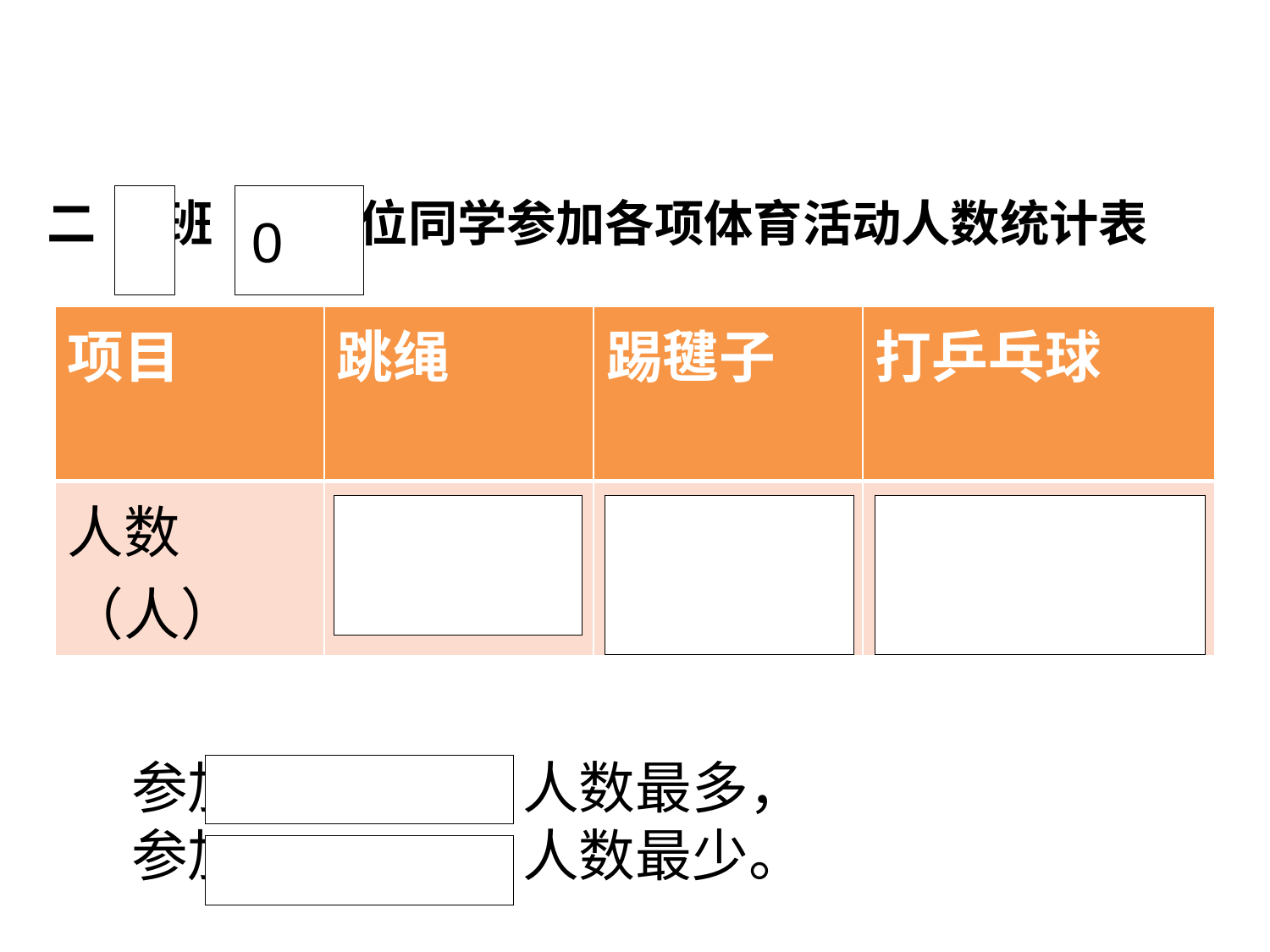

二      班             位同学参加各项体育活动人数统计表
| 项目 | 跳绳 | 踢毽子 | 打乒乓球 |
| --- | --- | --- | --- |
| 人数（人） |  |  |  |
参加                      人数最多，
参加                      人数最少。